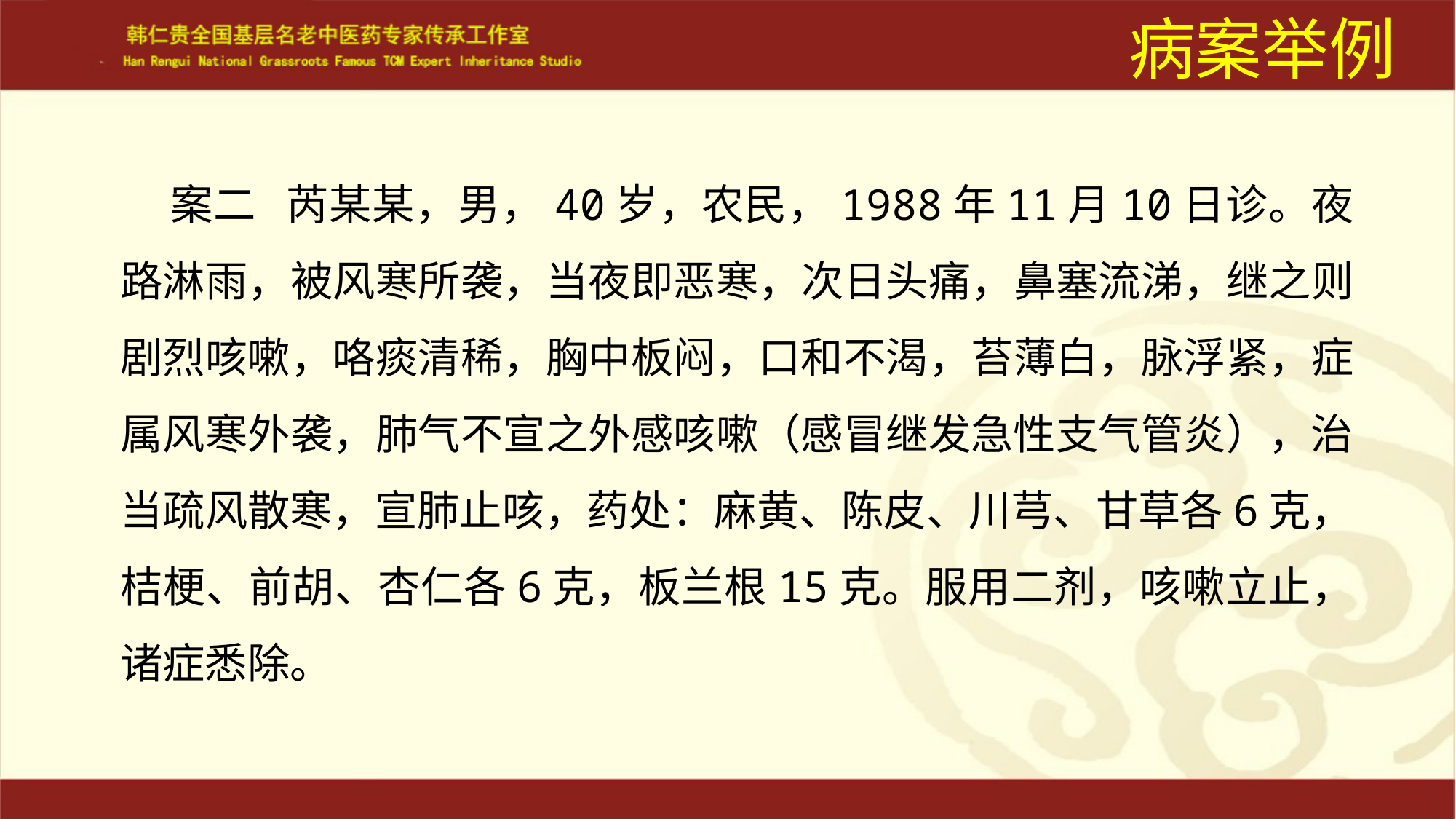

# 病案举例
    案二   芮某某，男，40岁，农民，1988年11月10日诊。夜路淋雨，被风寒所袭，当夜即恶寒，次日头痛，鼻塞流涕，继之则剧烈咳嗽，咯痰清稀，胸中板闷，口和不渴，苔薄白，脉浮紧，症属风寒外袭，肺气不宣之外感咳嗽（感冒继发急性支气管炎），治当疏风散寒，宣肺止咳，药处：麻黄、陈皮、川芎、甘草各6克，桔梗、前胡、杏仁各6克，板兰根15克。服用二剂，咳嗽立止，诸症悉除。